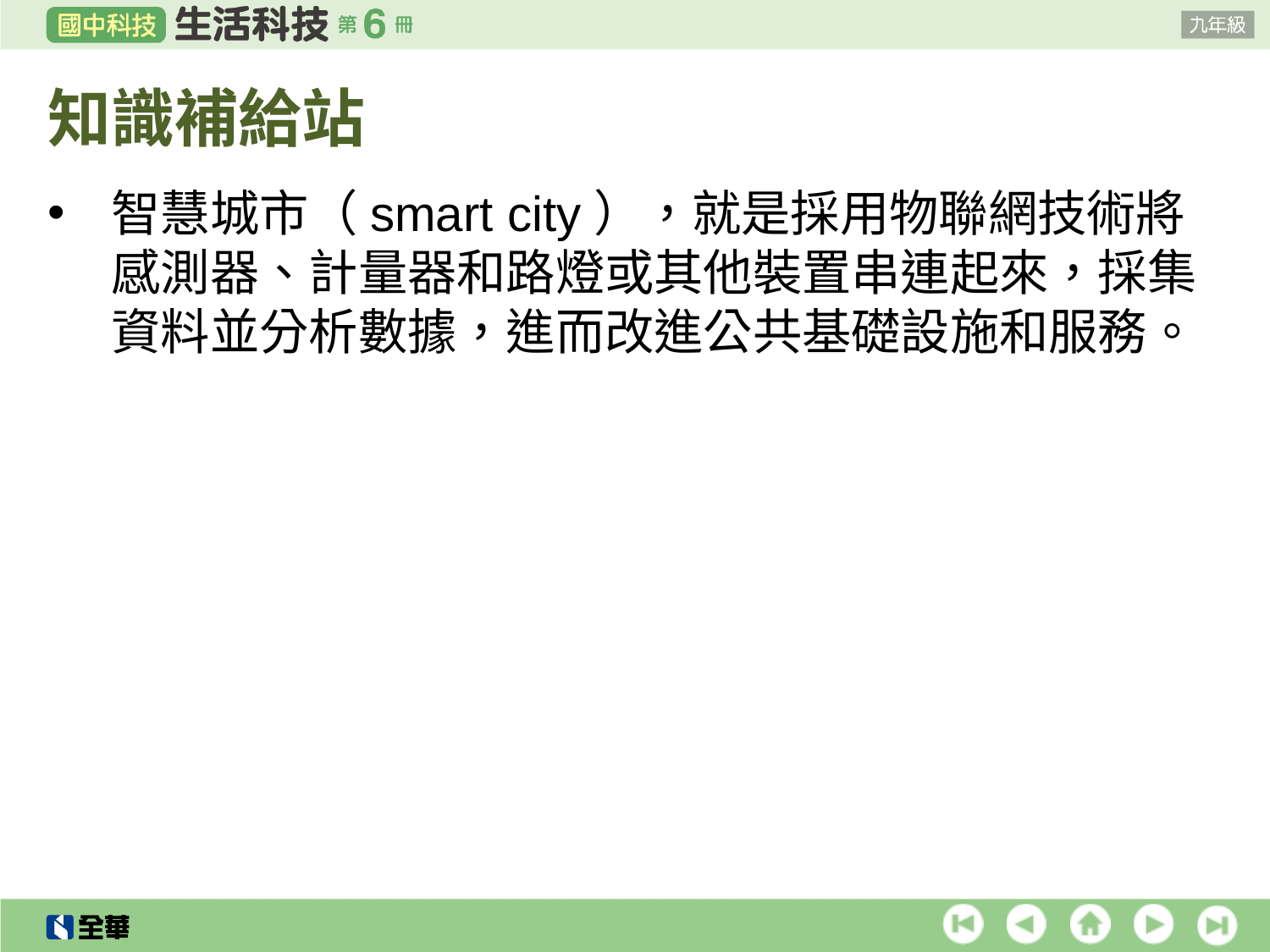

# 知識補給站
智慧城市（smart city），就是採用物聯網技術將感測器、計量器和路燈或其他裝置串連起來，採集資料並分析數據，進而改進公共基礎設施和服務。